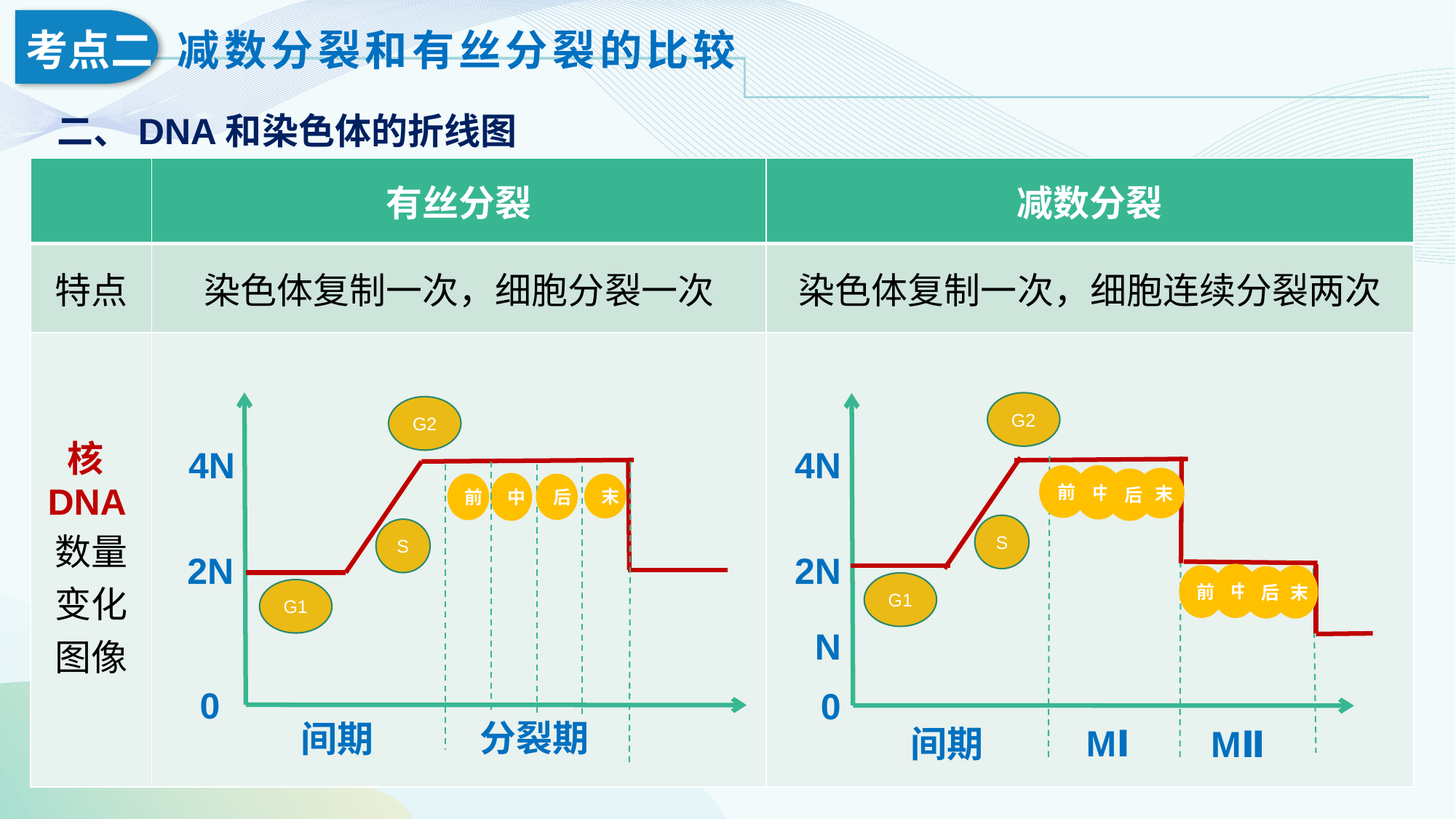

二、DNA和染色体的折线图
|  | 有丝分裂 | 减数分裂 |
| --- | --- | --- |
| 特点 | 染色体复制一次，细胞分裂一次 | 染色体复制一次，细胞连续分裂两次 |
| 核DNA数量变化图像 |  |  |
G2
G2
4N
4N
前
中
末
后
中
前
后
末
S
S
2N
2N
中
前
末
后
G1
G1
N
0
0
分裂期
间期
MⅠ
间期
MⅡ